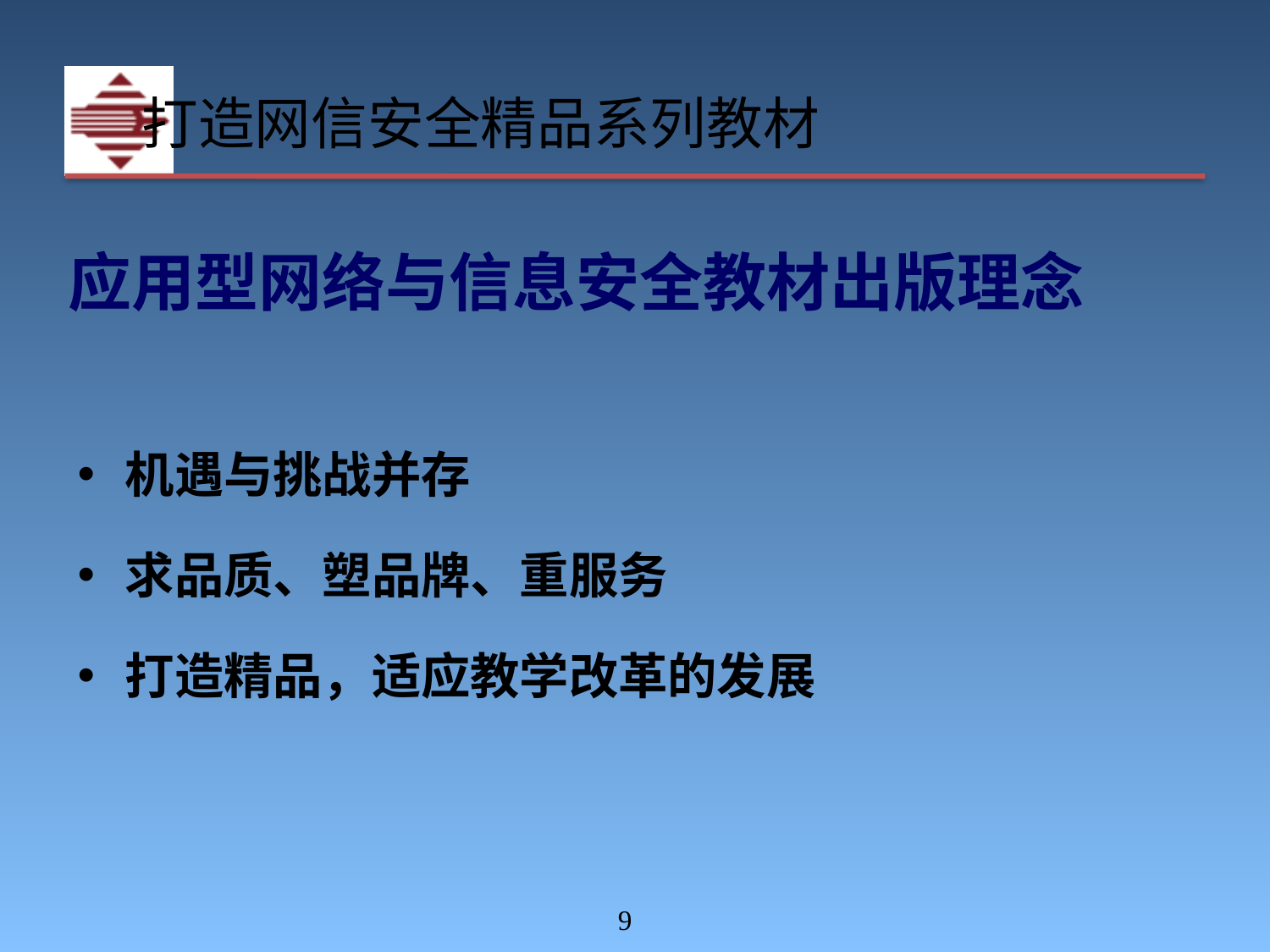

# 打造网信安全精品系列教材
应用型网络与信息安全教材出版理念
机遇与挑战并存
求品质、塑品牌、重服务
打造精品，适应教学改革的发展

9